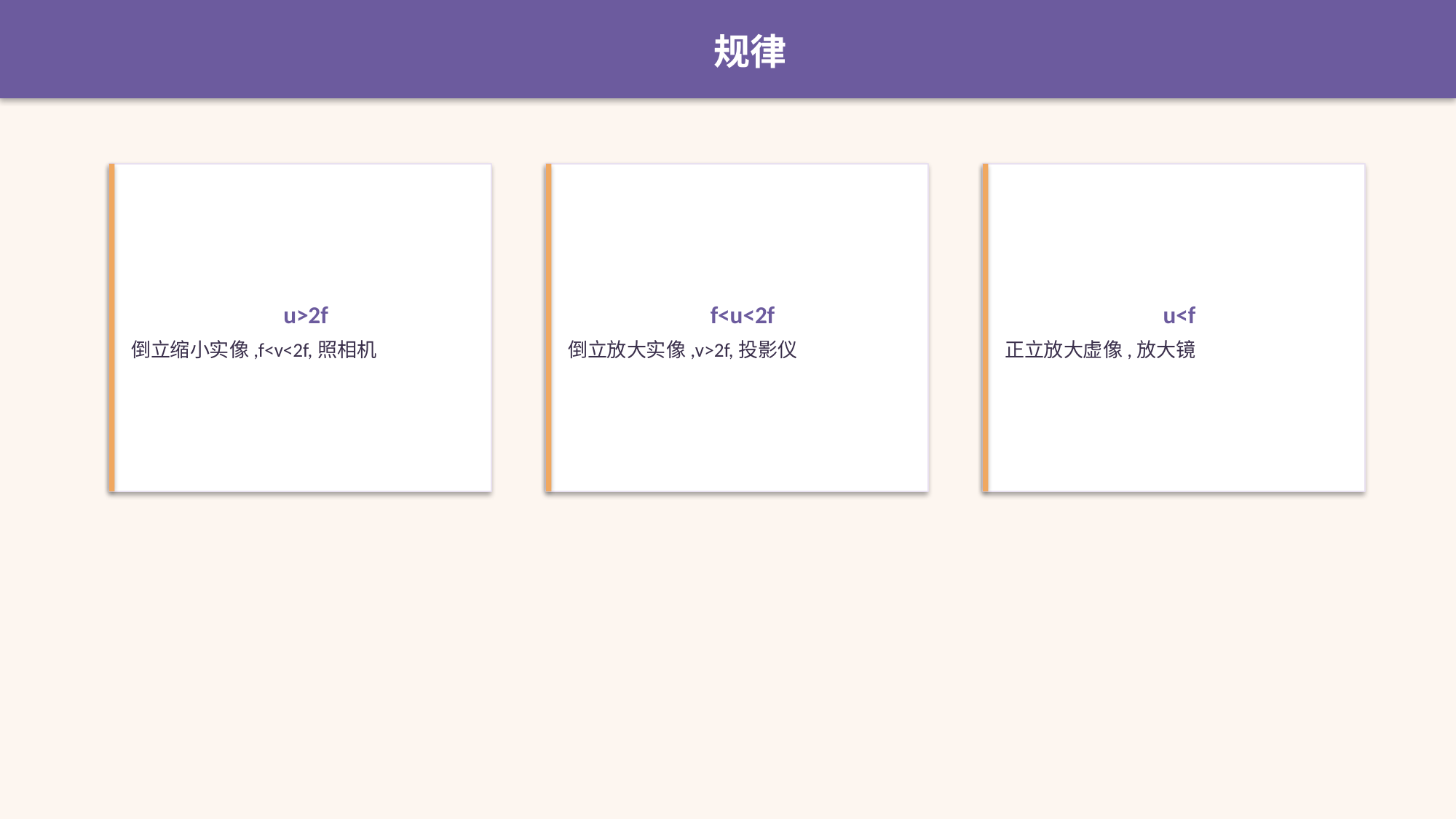

规律
u>2f
倒立缩小实像,f<v<2f,照相机

f<u<2f
倒立放大实像,v>2f,投影仪

u<f
正立放大虚像,放大镜